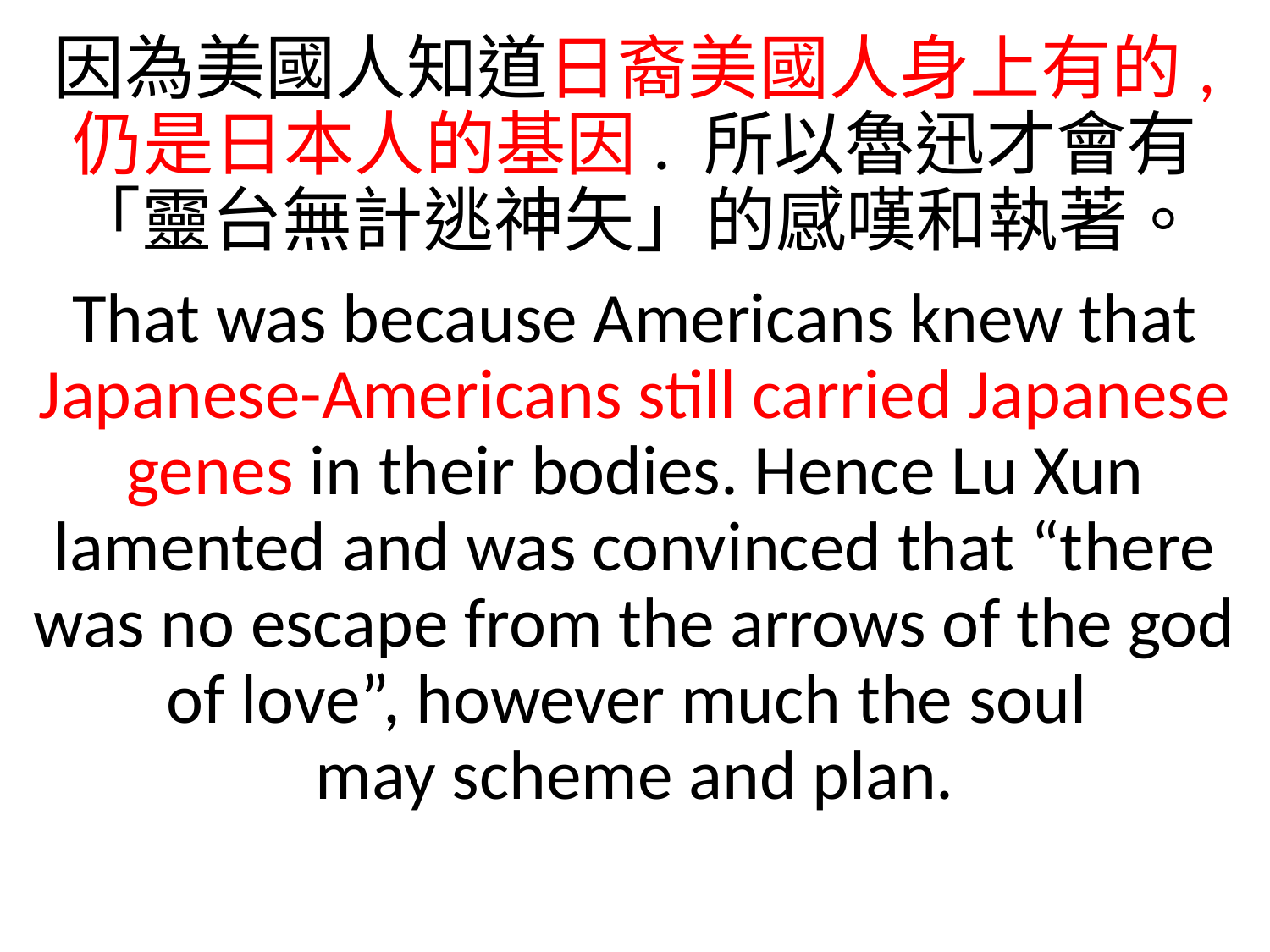

因為美國人知道日裔美國人身上有的,
仍是日本人的基因. 所以魯迅才會有
「靈台無計逃神矢」的感嘆和執著。
That was because Americans knew that Japanese-Americans still carried Japanese genes in their bodies. Hence Lu Xun lamented and was convinced that “there was no escape from the arrows of the god of love”, however much the soul
may scheme and plan.